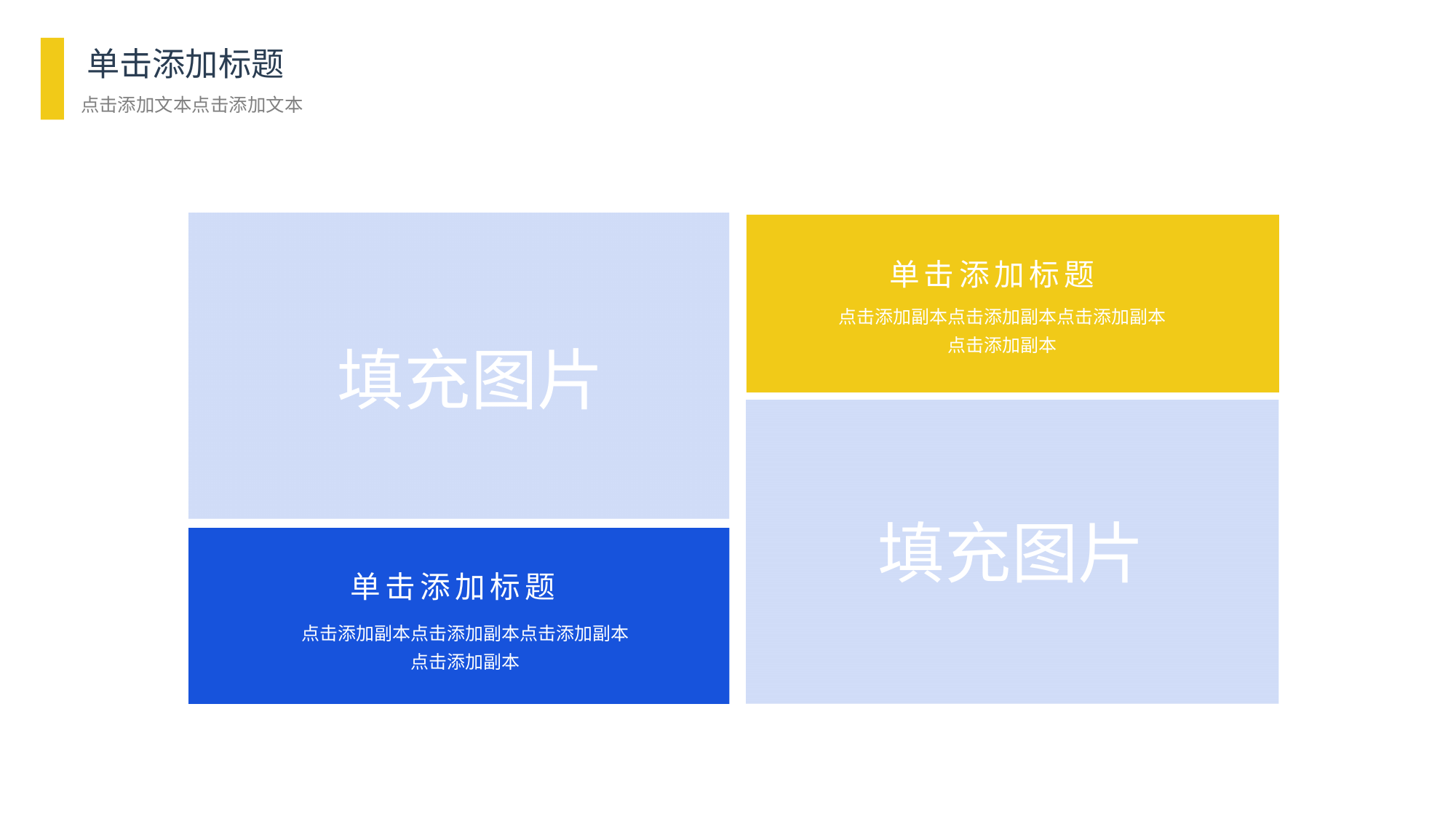

单击添加标题
点击添加文本点击添加文本

单击添加标题
点击添加副本点击添加副本点击添加副本
点击添加副本

填充图片
填充图片
单击添加标题
点击添加副本点击添加副本点击添加副本
点击添加副本